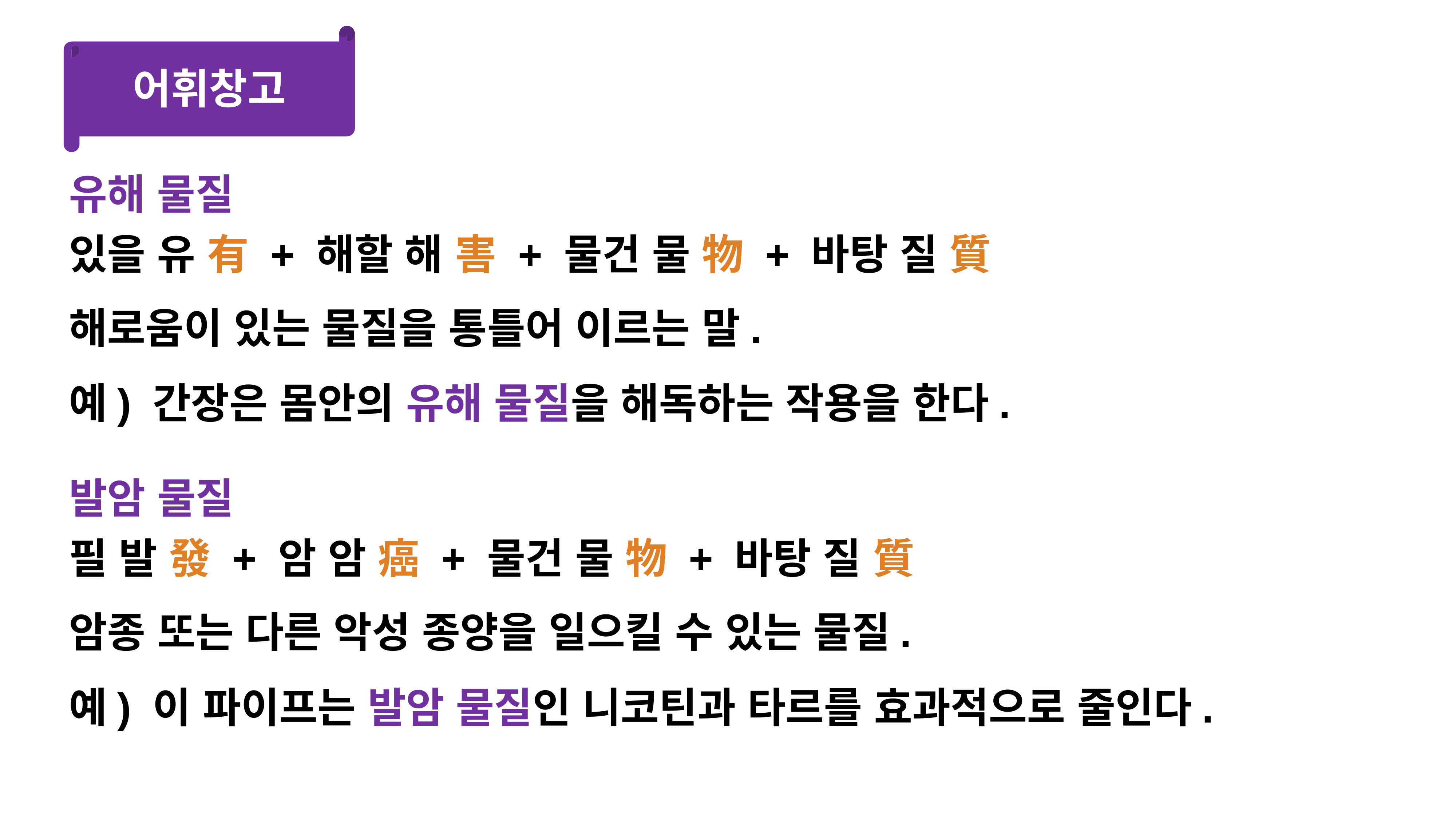

어휘창고
유해 물질
있을 유 有 + 해할 해 害 + 물건 물 物 + 바탕 질 質
해로움이 있는 물질을 통틀어 이르는 말.
예) 간장은 몸안의 유해 물질을 해독하는 작용을 한다.
발암 물질
필 발 發 + 암 암 癌 + 물건 물 物 + 바탕 질 質
암종 또는 다른 악성 종양을 일으킬 수 있는 물질.
예) 이 파이프는 발암 물질인 니코틴과 타르를 효과적으로 줄인다.